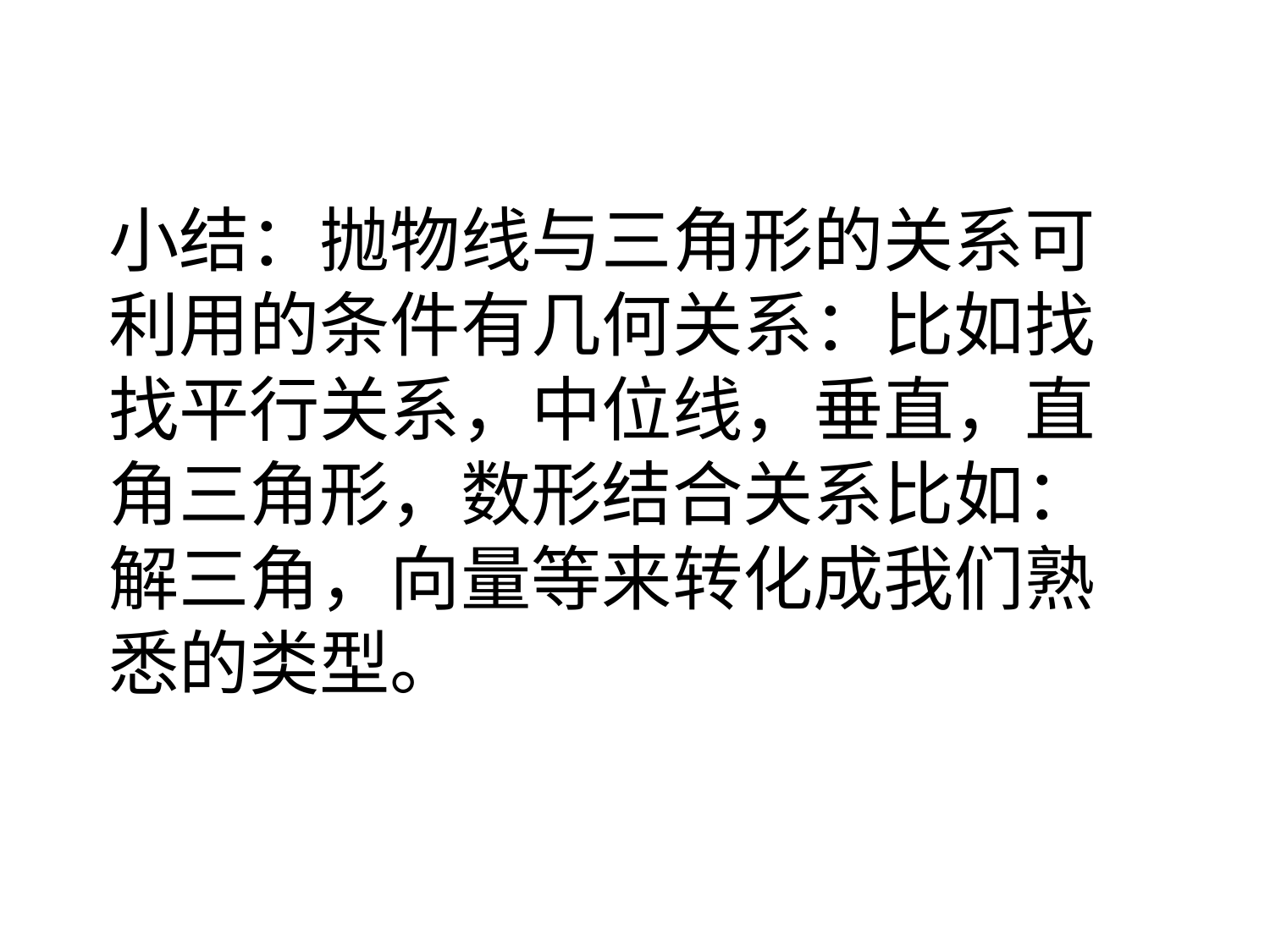

小结：抛物线与三角形的关系可利用的条件有几何关系：比如找找平行关系，中位线，垂直，直角三角形，数形结合关系比如：解三角，向量等来转化成我们熟悉的类型。